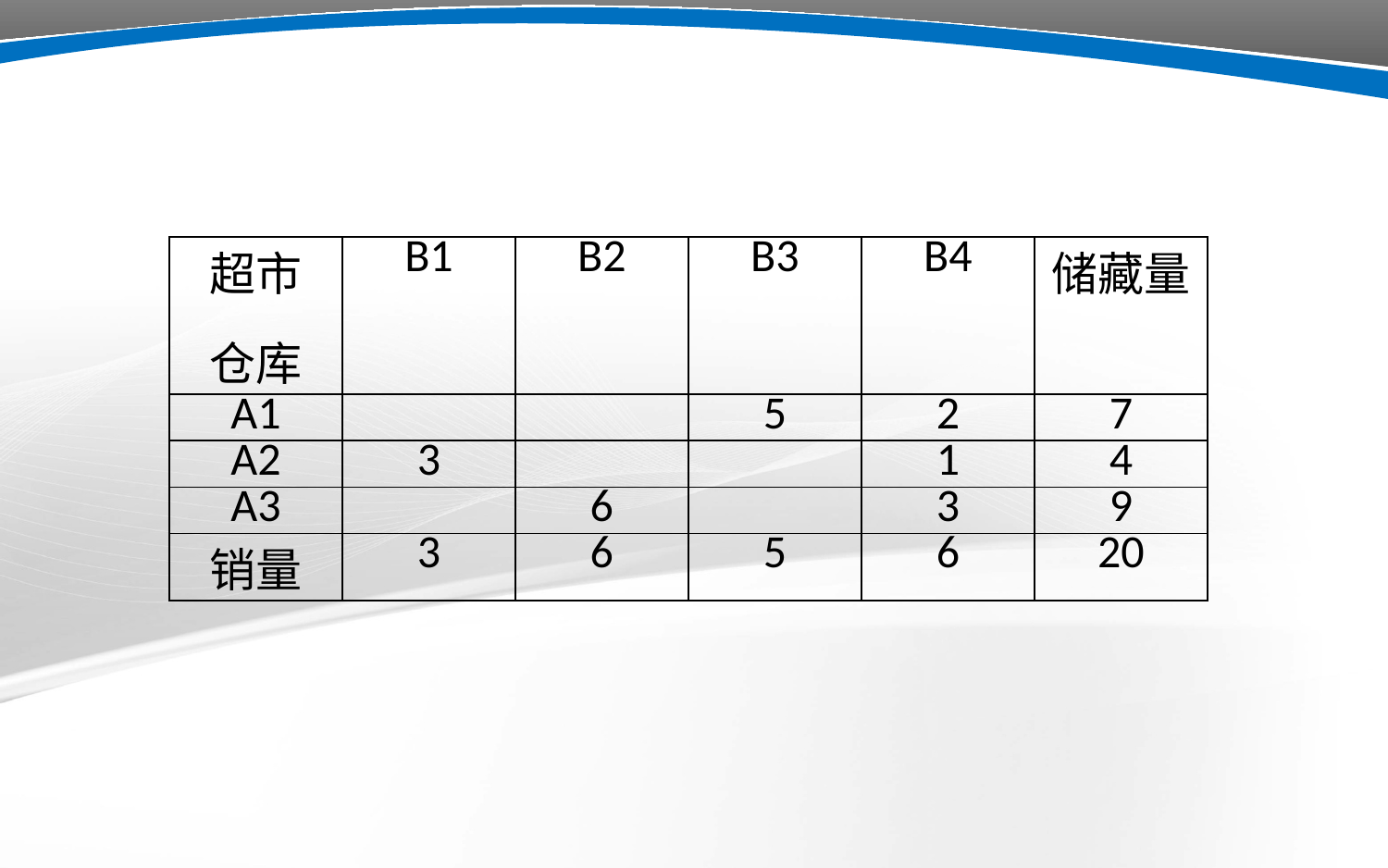

| 超市 仓库 | B1 | B2 | B3 | B4 | 储藏量 |
| --- | --- | --- | --- | --- | --- |
| A1 |  |  | 5 | 2 | 7 |
| A2 | 3 |  |  | 1 | 4 |
| A3 |  | 6 |  | 3 | 9 |
| 销量 | 3 | 6 | 5 | 6 | 20 |